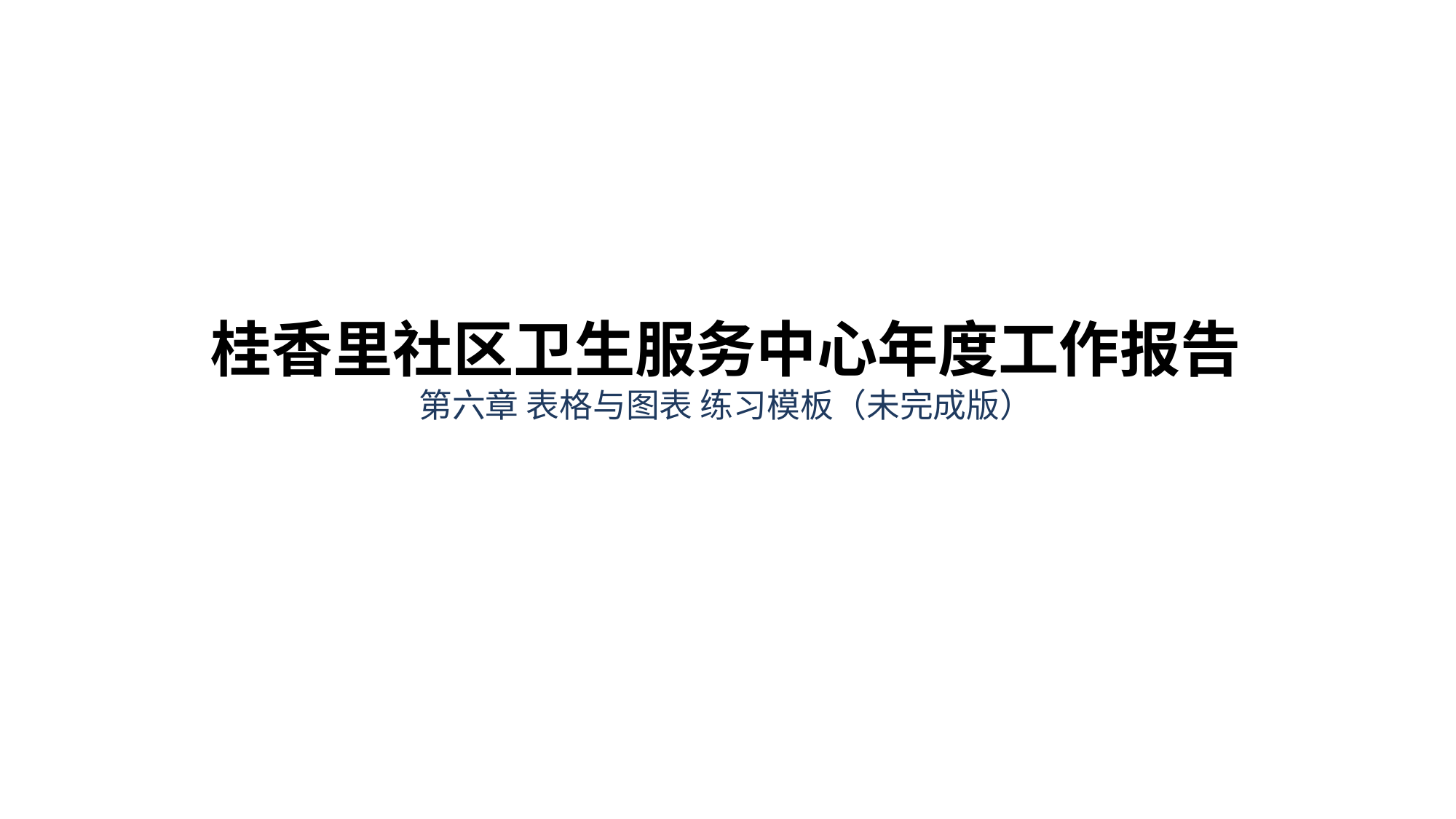

桂香里社区卫生服务中心年度工作报告
第六章 表格与图表 练习模板（未完成版）